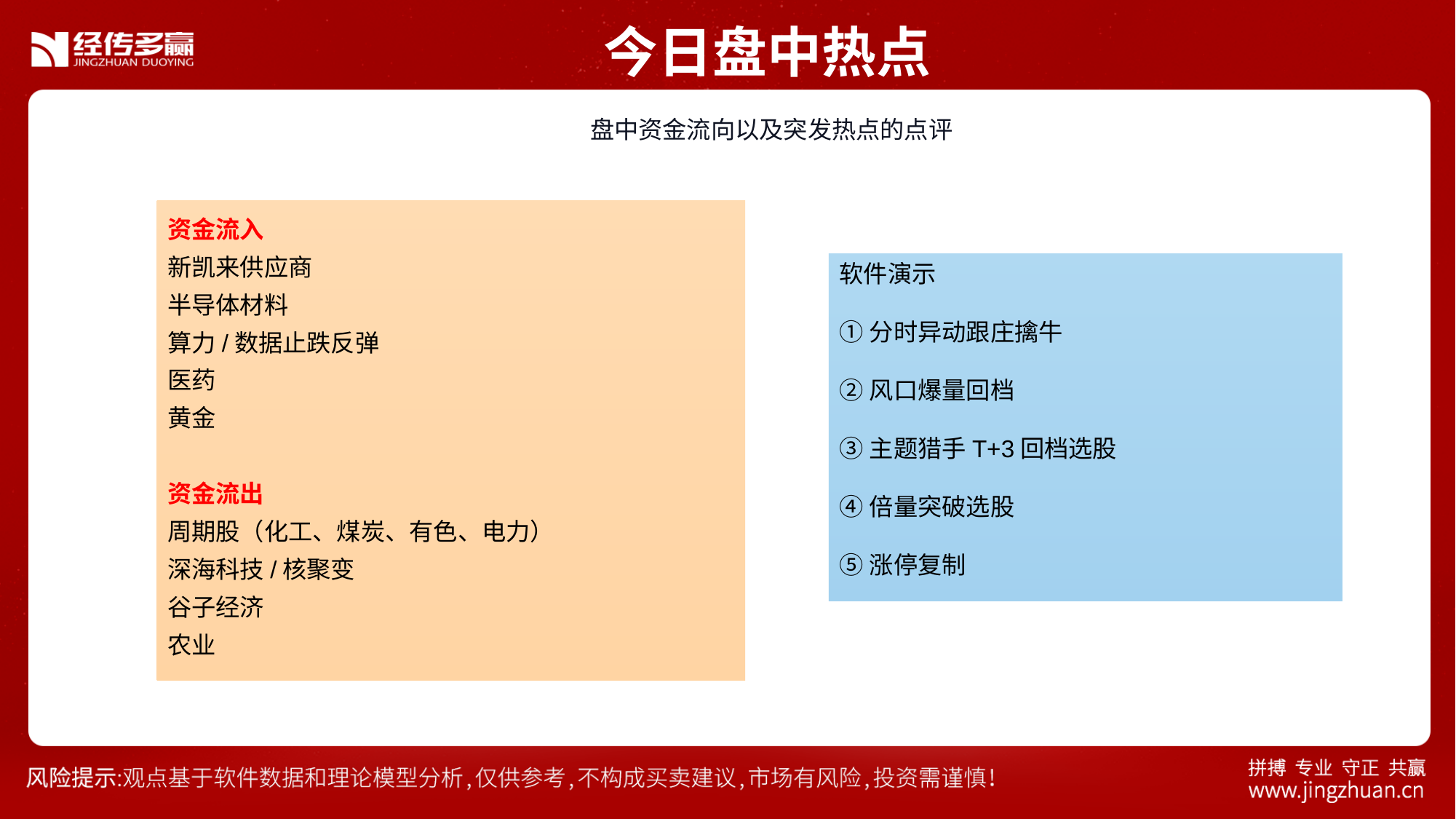

今日盘中热点
          盘中资金流向以及突发热点的点评
资金流入
新凯来供应商
半导体材料
算力/数据止跌反弹
医药
黄金

资金流出
周期股（化工、煤炭、有色、电力）
深海科技/核聚变
谷子经济
农业
软件演示

①分时异动跟庄擒牛

②风口爆量回档

③主题猎手T+3回档选股

④倍量突破选股

⑤涨停复制